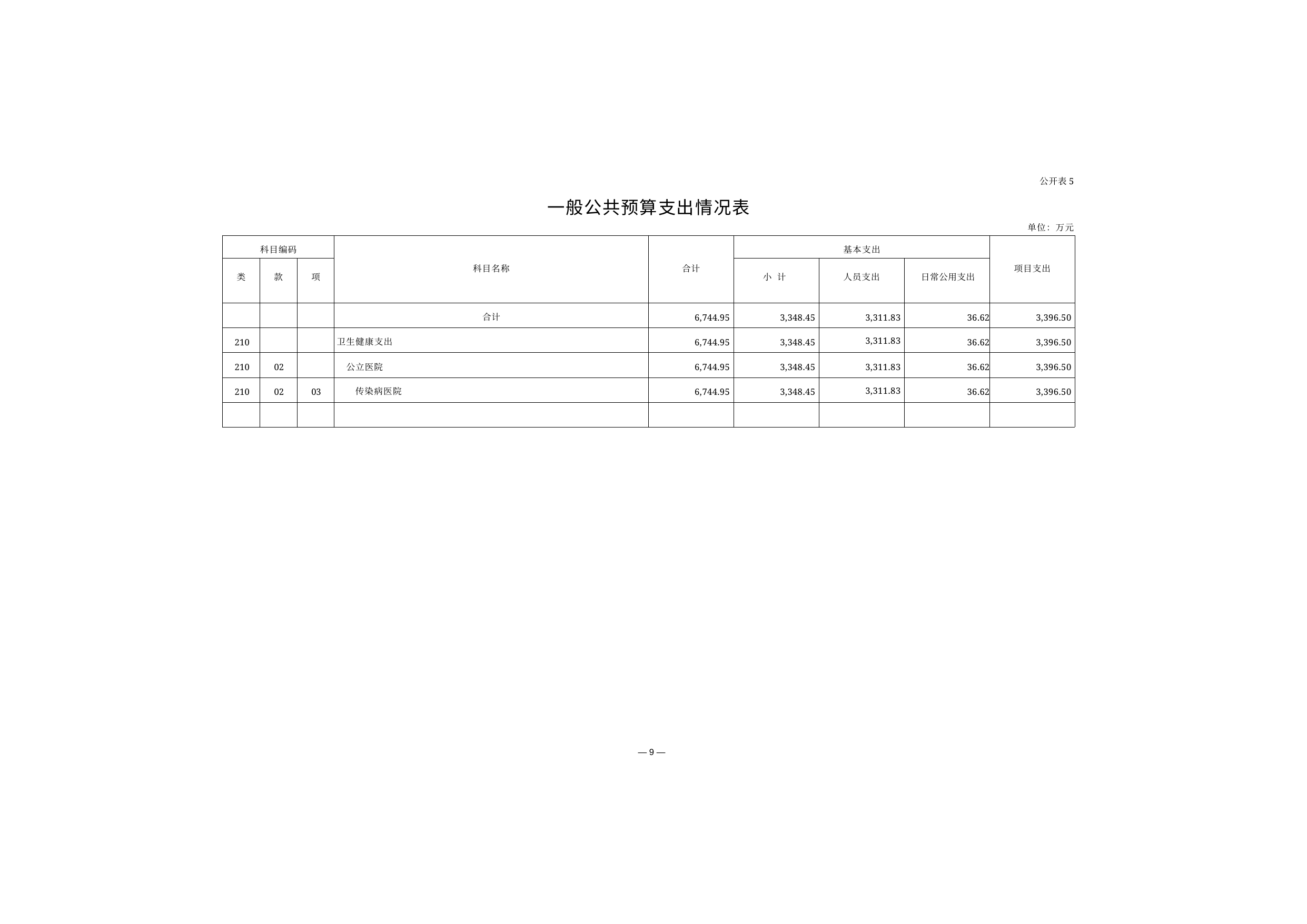

公开表5
一般公共预算支出情况表

单位：万元
| 科目编码 |  |  | 科目名称 | 合计 | 基本支出 |  |  | 项目支出 |
| --- | --- | --- | --- | --- | --- | --- | --- | --- |
| 类 | 款 | 项 |  |  | 小 计 | 人员支出 | 日常公用支出 |  |
|  |  |  | 合计 | 6,744.95 | 3,348.45 | 3,311.83 | 36.62 | 3,396.50 |
| 210 |  |  | 卫生健康支出 | 6,744.95 | 3,348.45 | 3,311.83 | 36.62 | 3,396.50 |
| 210 | 02 |  | 公立医院 | 6,744.95 | 3,348.45 | 3,311.83 | 36.62 | 3,396.50 |
| 210 | 02 | 03 | 传染病医院 | 6,744.95 | 3,348.45 | 3,311.83 | 36.62 | 3,396.50 |
|  |  |  |  |  |  |  |  |  |

— 9 —